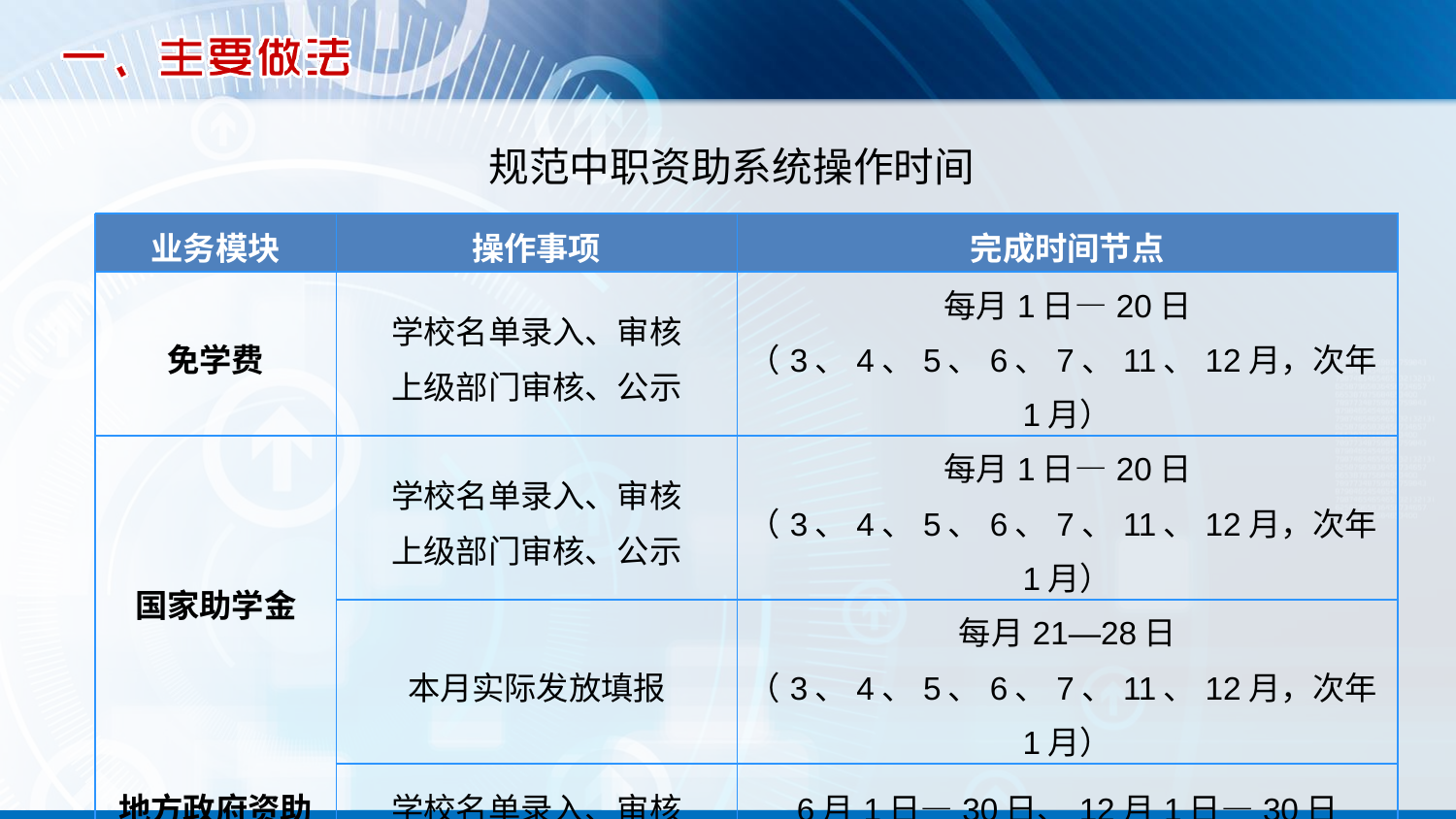

规范中职资助系统操作时间
| 业务模块 | 操作事项 | 完成时间节点 |
| --- | --- | --- |
| 免学费 | 学校名单录入、审核 上级部门审核、公示 | 每月1日—20日 （3、4、5、6、7、11、12月，次年1月） |
| 国家助学金 | 学校名单录入、审核 上级部门审核、公示 | 每月1日—20日 （3、4、5、6、7、11、12月，次年1月） |
|  | 本月实际发放填报 | 每月21—28日 （3、4、5、6、7、11、12月，次年1月） |
| 地方政府资助 | 学校名单录入、审核 | 6月1日—30日、12月1日—30日 |
| 学校资助 社会资助 | 学校名单录入、审核 | 6月1日—30日、12月1日—30日 |